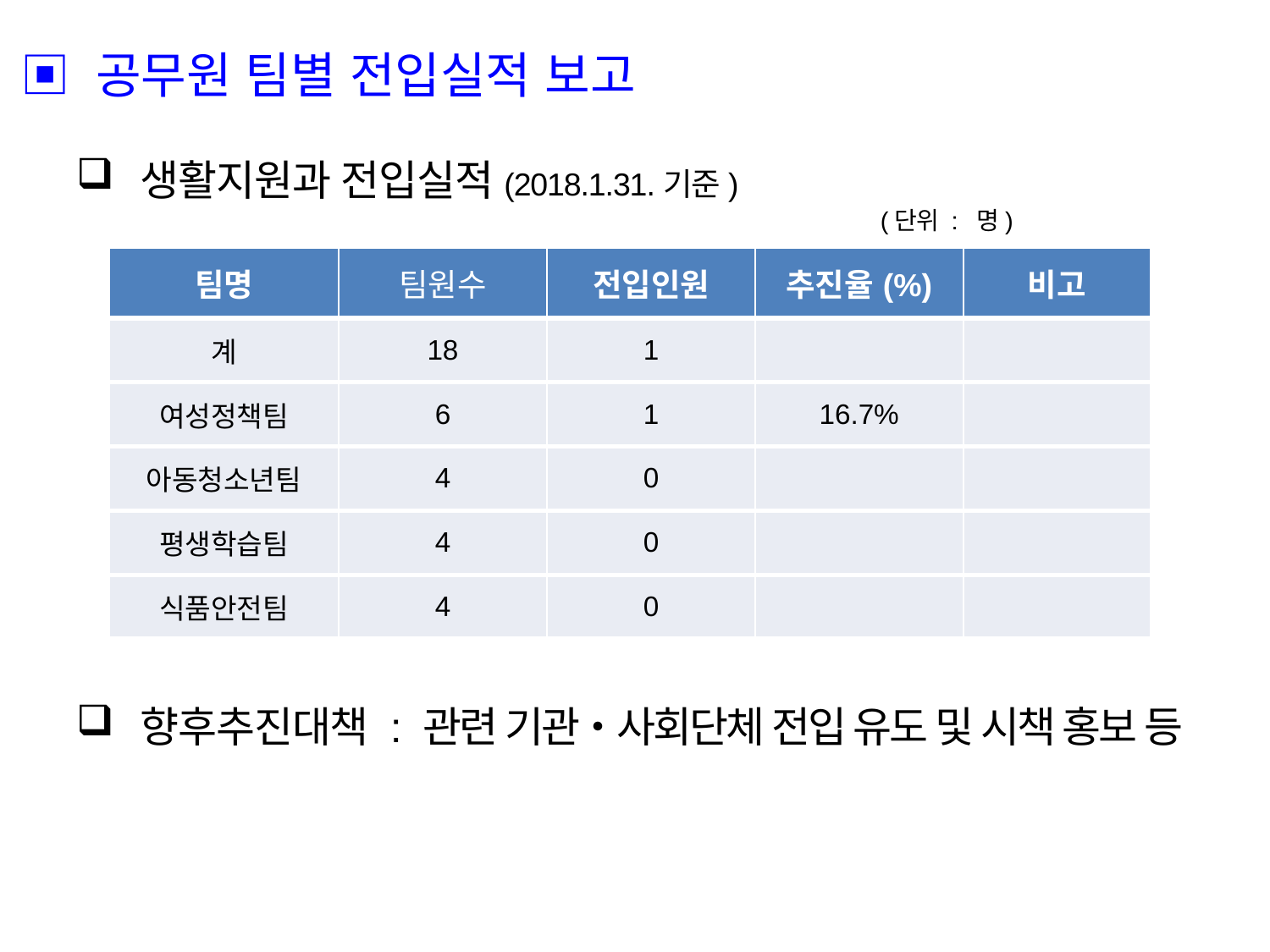

▣ 공무원 팀별 전입실적 보고
생활지원과 전입실적(2018.1.31.기준)
                                                                                                                                    (단위 :  명)

향후추진대책 : 관련 기관‧사회단체 전입 유도 및 시책 홍보 등
| 팀명 | 팀원수 | 전입인원 | 추진율(%) | 비고 |
| --- | --- | --- | --- | --- |
| 계 | 18 | 1 |  |  |
| 여성정책팀 | 6 | 1 | 16.7% |  |
| 아동청소년팀 | 4 | 0 |  |  |
| 평생학습팀 | 4 | 0 |  |  |
| 식품안전팀 | 4 | 0 |  |  |